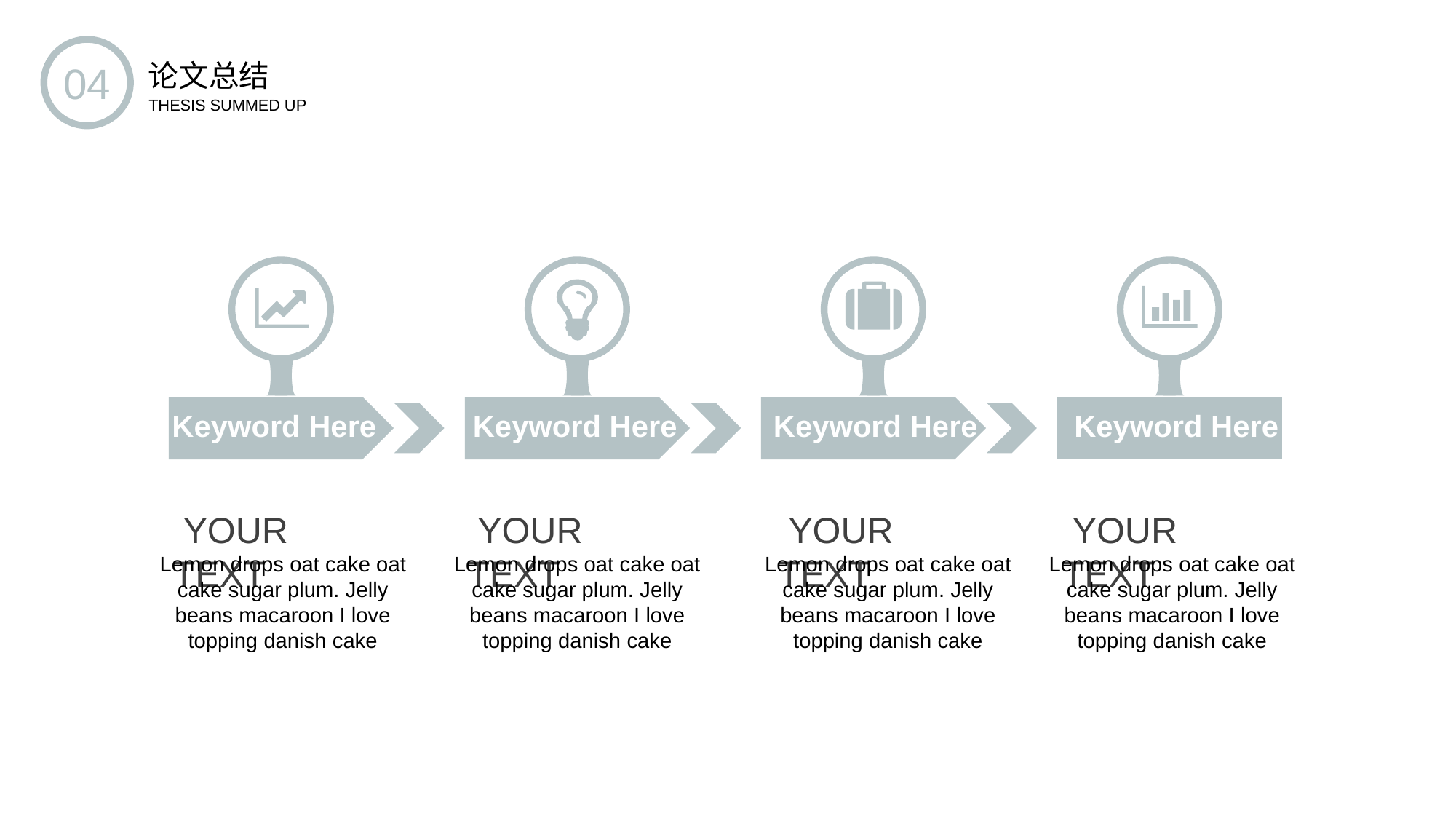

04
论文总结
THESIS SUMMED UP

Keyword Here
Keyword Here
Keyword Here
Keyword Here
 YOUR TEXT
 YOUR TEXT
 YOUR TEXT
 YOUR TEXT
Lemon drops oat cake oat cake sugar plum. Jelly beans macaroon I love topping danish cake
Lemon drops oat cake oat cake sugar plum. Jelly beans macaroon I love topping danish cake
Lemon drops oat cake oat cake sugar plum. Jelly beans macaroon I love topping danish cake
Lemon drops oat cake oat cake sugar plum. Jelly beans macaroon I love topping danish cake